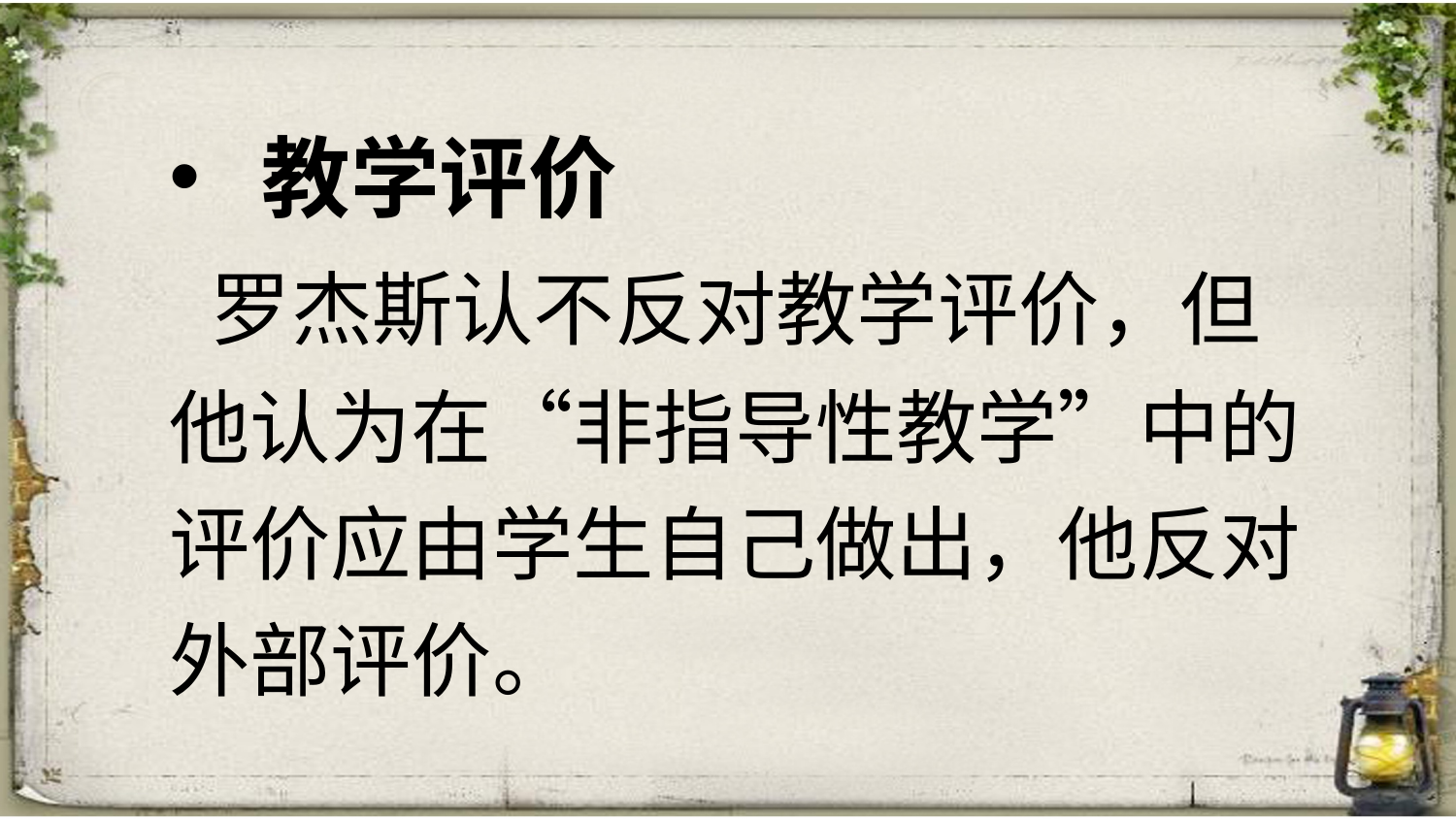

教学评价
 罗杰斯认不反对教学评价，但他认为在“非指导性教学”中的评价应由学生自己做出，他反对外部评价。